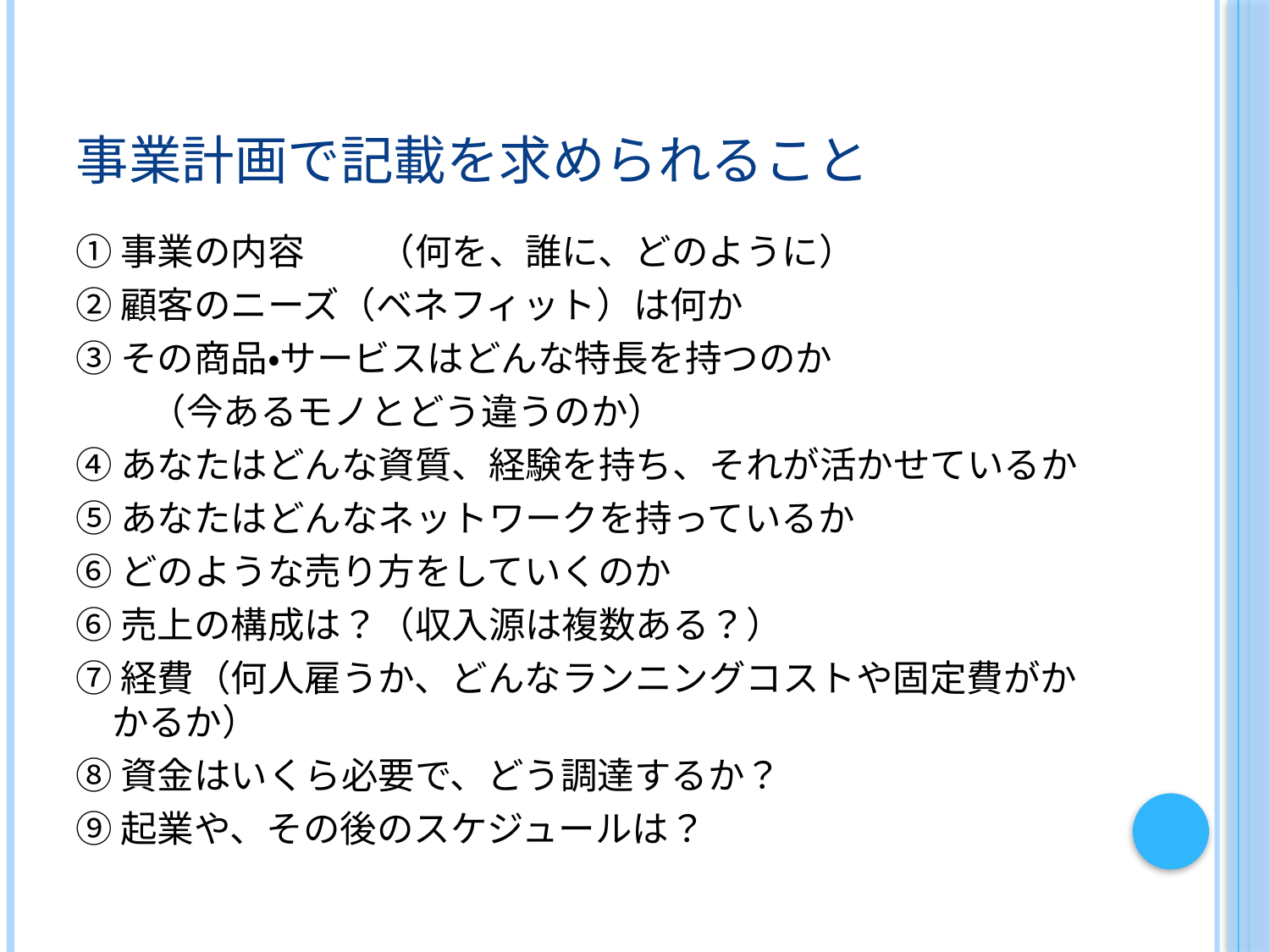

# 事業計画で記載を求められること
①事業の内容　　（何を、誰に、どのように）
②顧客のニーズ（ベネフィット）は何か
③その商品・サービスはどんな特長を持つのか
　　（今あるモノとどう違うのか）
④あなたはどんな資質、経験を持ち、それが活かせているか
⑤あなたはどんなネットワークを持っているか
⑥どのような売り方をしていくのか
⑥売上の構成は？（収入源は複数ある？）
⑦経費（何人雇うか、どんなランニングコストや固定費がかかるか）
⑧資金はいくら必要で、どう調達するか？
⑨起業や、その後のスケジュールは？